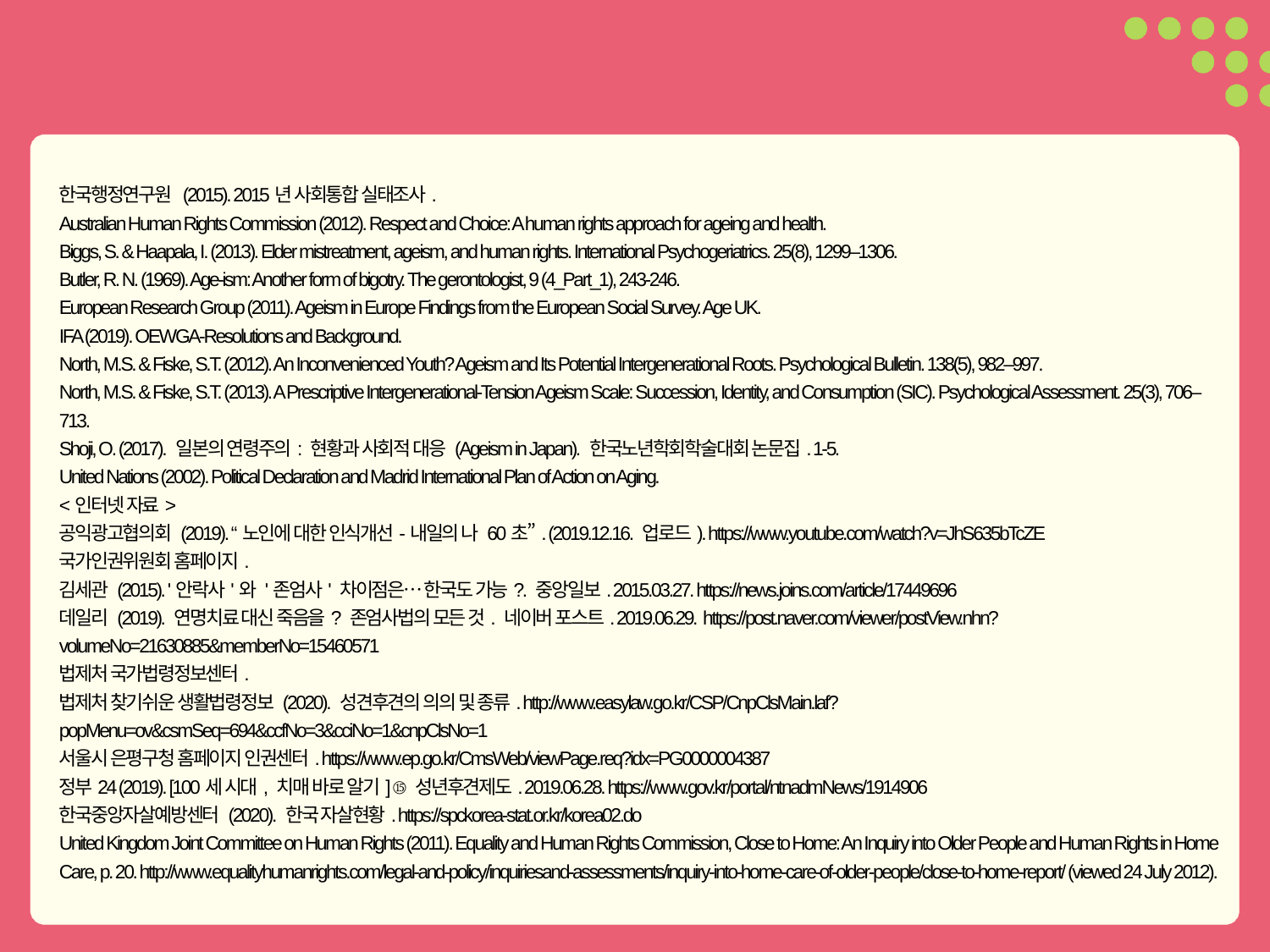

한국행정연구원 (2015). 2015년 사회통합 실태조사.
Australian Human Rights Commission (2012). Respect and Choice: A human rights approach for ageing and health.
Biggs, S. & Haapala, I. (2013). Elder mistreatment, ageism, and human rights. International Psychogeriatrics. 25(8), 1299–1306.
Butler, R. N. (1969). Age-ism: Another form of bigotry. The gerontologist, 9 (4_Part_1), 243-246.
European Research Group (2011). Ageism in Europe Findings from the European Social Survey. Age UK.
IFA (2019). OEWGA-Resolutions and Background.
North, M.S. & Fiske, S.T. (2012). An Inconvenienced Youth? Ageism and Its Potential Intergenerational Roots. Psychological Bulletin. 138(5), 982–997.
North, M.S. & Fiske, S.T. (2013). A Prescriptive Intergenerational-Tension Ageism Scale: Succession, Identity, and Consumption (SIC). Psychological Assessment. 25(3), 706–713.
Shoji, O. (2017). 일본의 연령주의: 현황과 사회적 대응 (Ageism in Japan). 한국노년학회학술대회 논문집. 1-5.
United Nations (2002). Political Declaration and Madrid International Plan of Action on Aging.
<인터넷 자료>
공익광고협의회 (2019). “노인에 대한 인식개선-내일의 나 60초”. (2019.12.16. 업로드). https://www.youtube.com/watch?v=JhS635bTcZE
국가인권위원회 홈페이지.
김세관 (2015). '안락사'와 '존엄사' 차이점은… 한국도 가능?. 중앙일보. 2015.03.27. https://news.joins.com/article/17449696
데일리 (2019). 연명치료 대신 죽음을? 존엄사법의 모든 것. 네이버 포스트. 2019.06.29.  https://post.naver.com/viewer/postView.nhn?volumeNo=21630885&memberNo=15460571
법제처 국가법령정보센터.
법제처 찾기쉬운 생활법령정보 (2020). 성견후견의 의의 및 종류. http://www.easylaw.go.kr/CSP/CnpClsMain.laf?popMenu=ov&csmSeq=694&ccfNo=3&cciNo=1&cnpClsNo=1
서울시 은평구청 홈페이지 인권센터. https://www.ep.go.kr/CmsWeb/viewPage.req?idx=PG0000004387
정부24 (2019). [100세 시대, 치매 바로 알기] ⑮ 성년후견제도. 2019.06.28. https://www.gov.kr/portal/ntnadmNews/1914906
한국중앙자살예방센터 (2020). 한국 자살현황. https://spckorea-stat.or.kr/korea02.do
United Kingdom Joint Committee on Human Rights (2011). Equality and Human Rights Commission, Close to Home: An Inquiry into Older People and Human Rights in Home Care, p. 20. http://www.equalityhumanrights.com/legal-and-policy/inquiriesand-assessments/inquiry-into-home-care-of-older-people/close-to-home-report/ (viewed 24 July 2012).

37